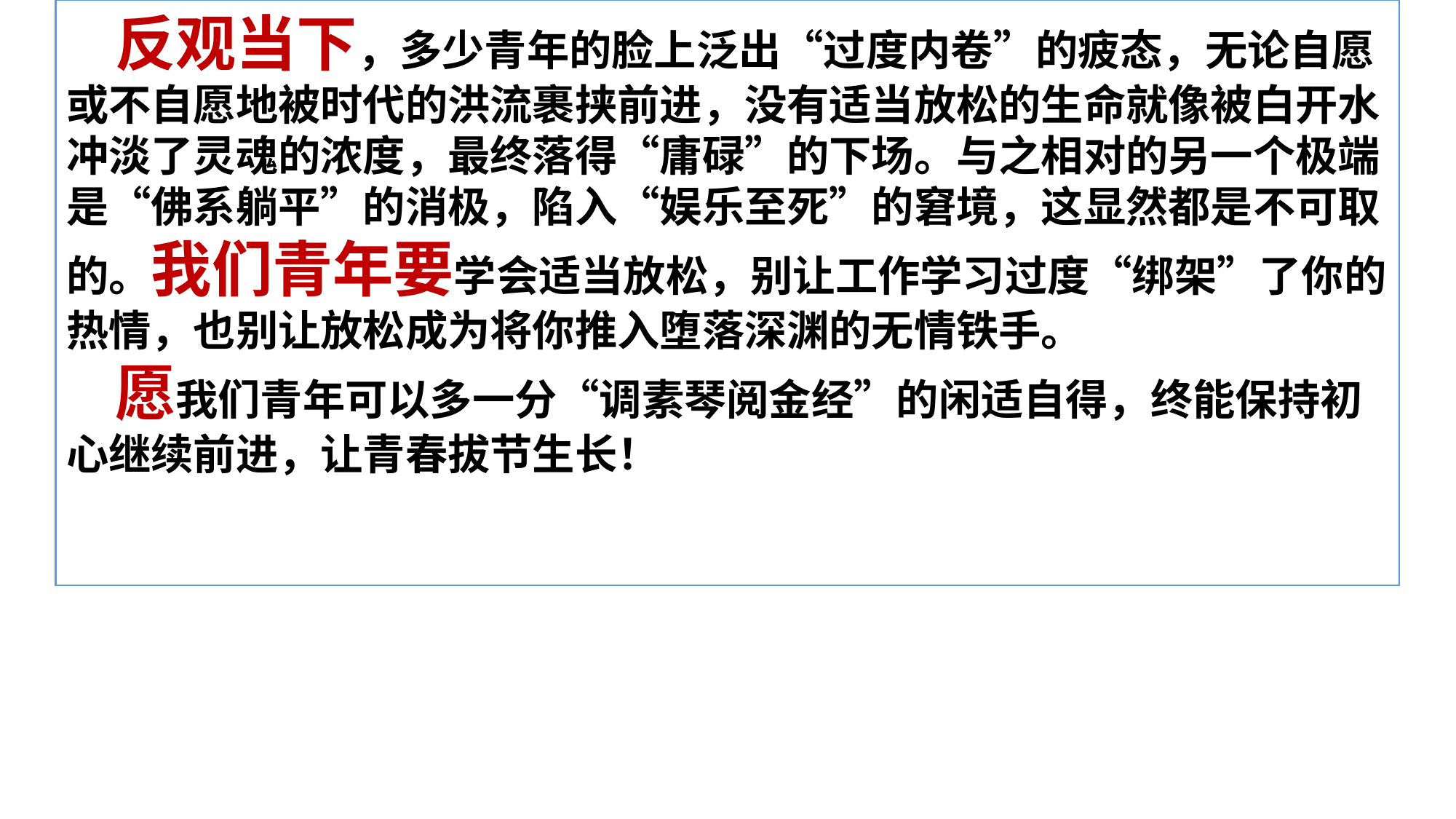

反观当下，多少青年的脸上泛出“过度内卷”的疲态，无论自愿或不自愿地被时代的洪流裹挟前进，没有适当放松的生命就像被白开水冲淡了灵魂的浓度，最终落得“庸碌”的下场。与之相对的另一个极端是“佛系躺平”的消极，陷入“娱乐至死”的窘境，这显然都是不可取的。我们青年要学会适当放松，别让工作学习过度“绑架”了你的热情，也别让放松成为将你推入堕落深渊的无情铁手。
    愿我们青年可以多一分“调素琴阅金经”的闲适自得，终能保持初心继续前进，让青春拔节生长！